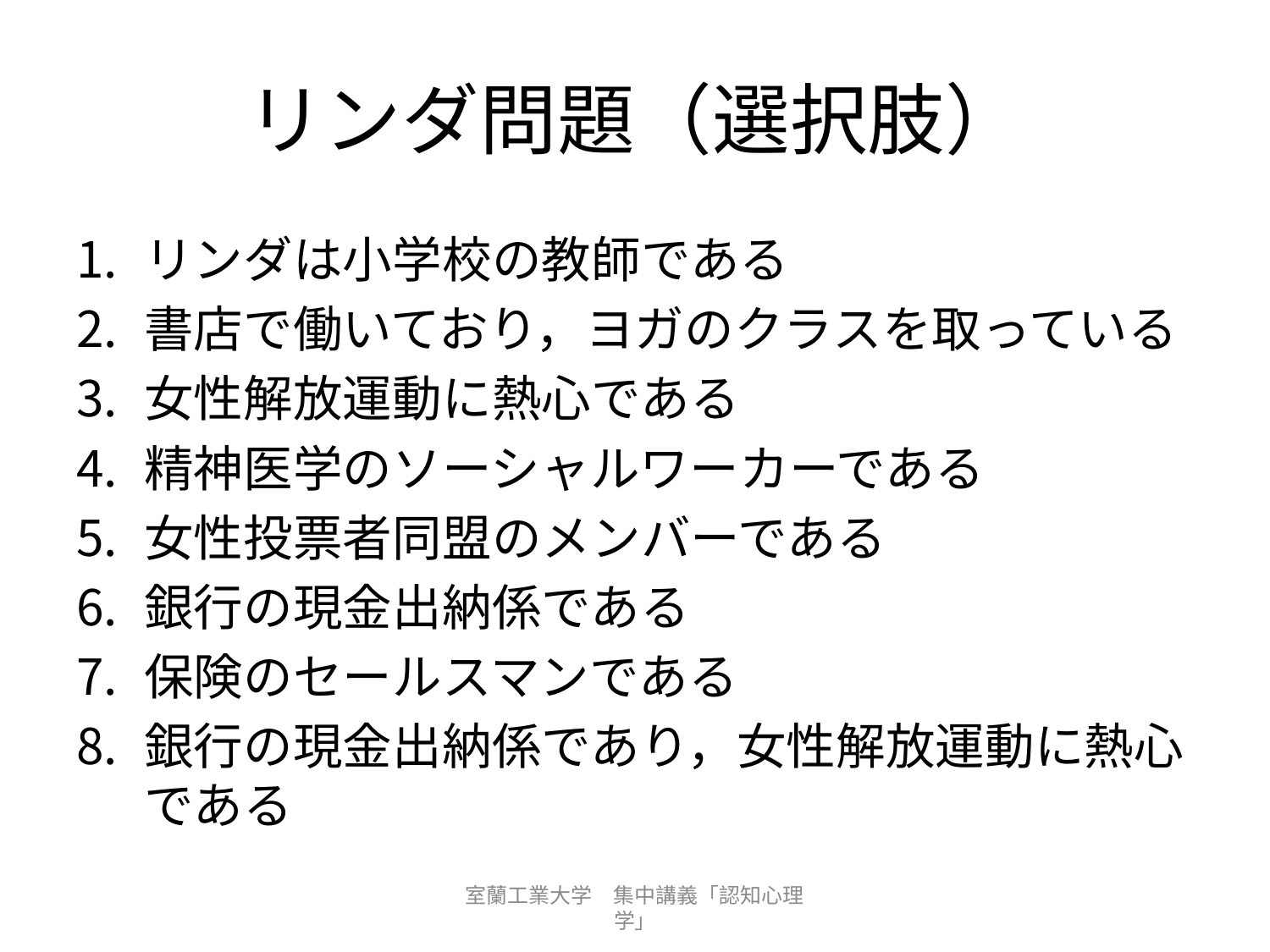

# リンダ問題（選択肢）
リンダは小学校の教師である
書店で働いており，ヨガのクラスを取っている
女性解放運動に熱心である
精神医学のソーシャルワーカーである
女性投票者同盟のメンバーである
銀行の現金出納係である
保険のセールスマンである
銀行の現金出納係であり，女性解放運動に熱心である

室蘭工業大学　集中講義「認知心理学」